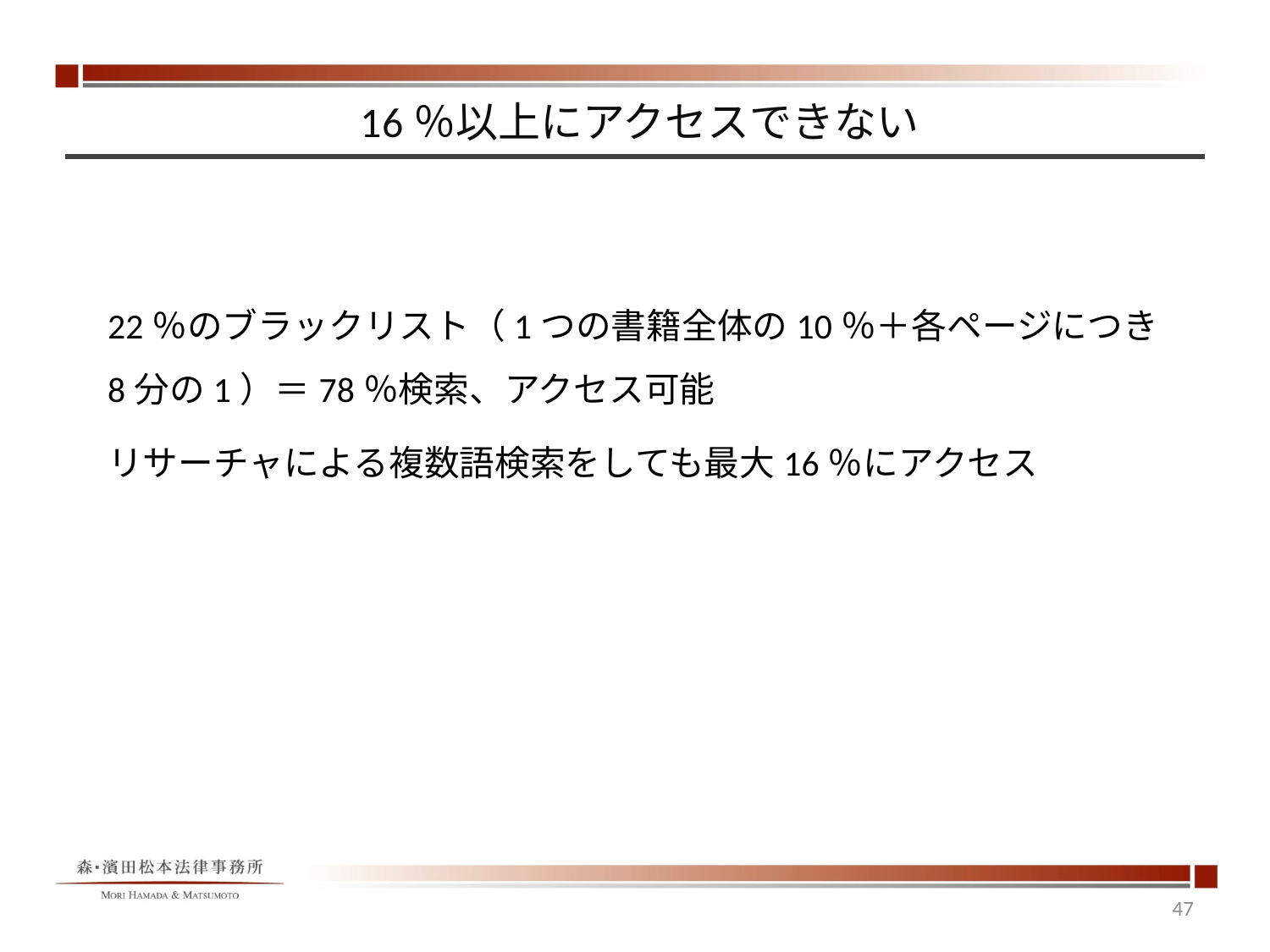

# 16％以上にアクセスできない
22％のブラックリスト（1つの書籍全体の10％＋各ページにつき8分の1）＝78％検索、アクセス可能
リサーチャによる複数語検索をしても最大16％にアクセス
47